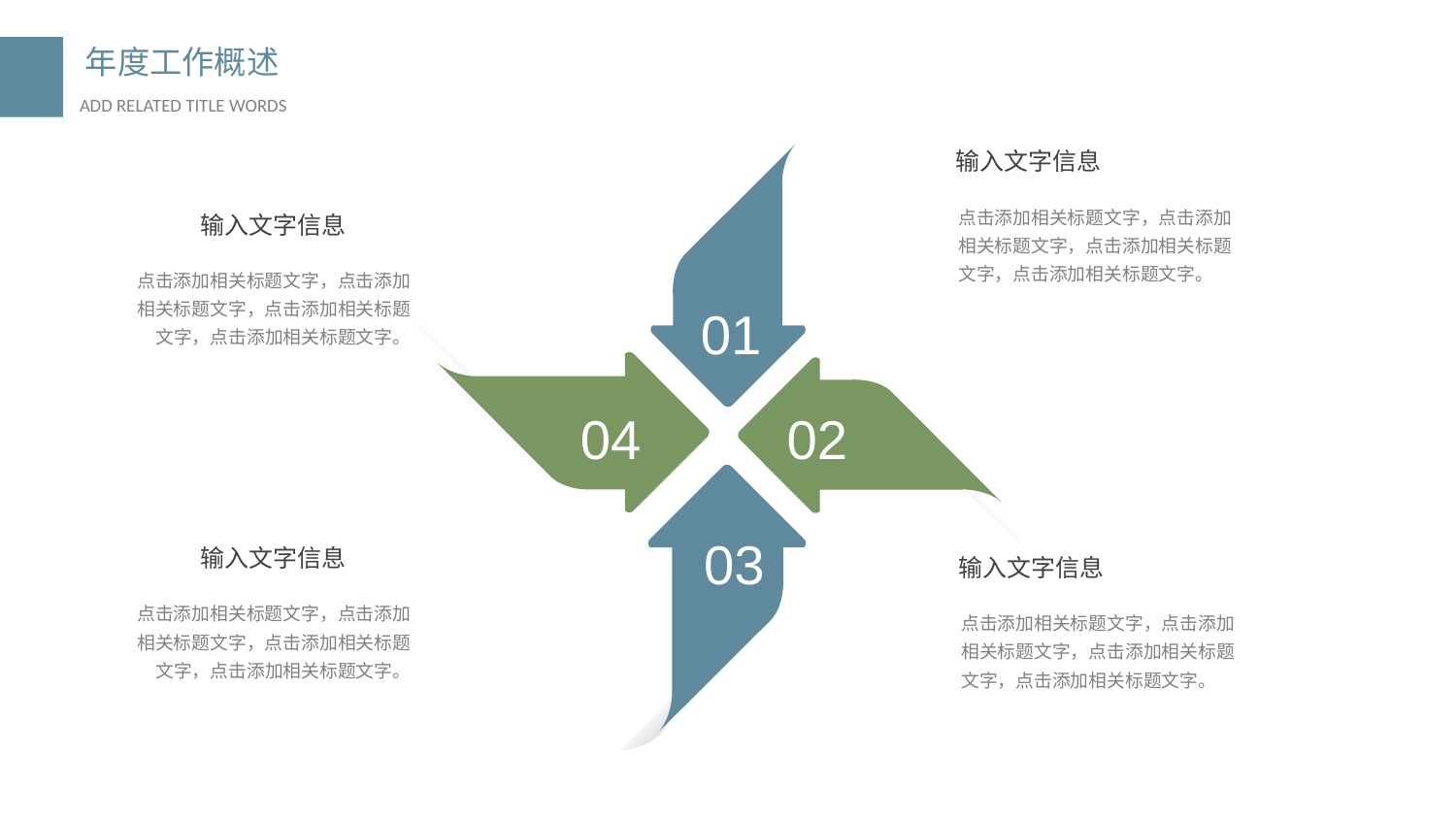

输入文字信息
点击添加相关标题文字，点击添加相关标题文字，点击添加相关标题文字，点击添加相关标题文字。

输入文字信息
点击添加相关标题文字，点击添加相关标题文字，点击添加相关标题文字，点击添加相关标题文字。
01

04
02

03
输入文字信息
输入文字信息
点击添加相关标题文字，点击添加相关标题文字，点击添加相关标题文字，点击添加相关标题文字。
点击添加相关标题文字，点击添加相关标题文字，点击添加相关标题文字，点击添加相关标题文字。